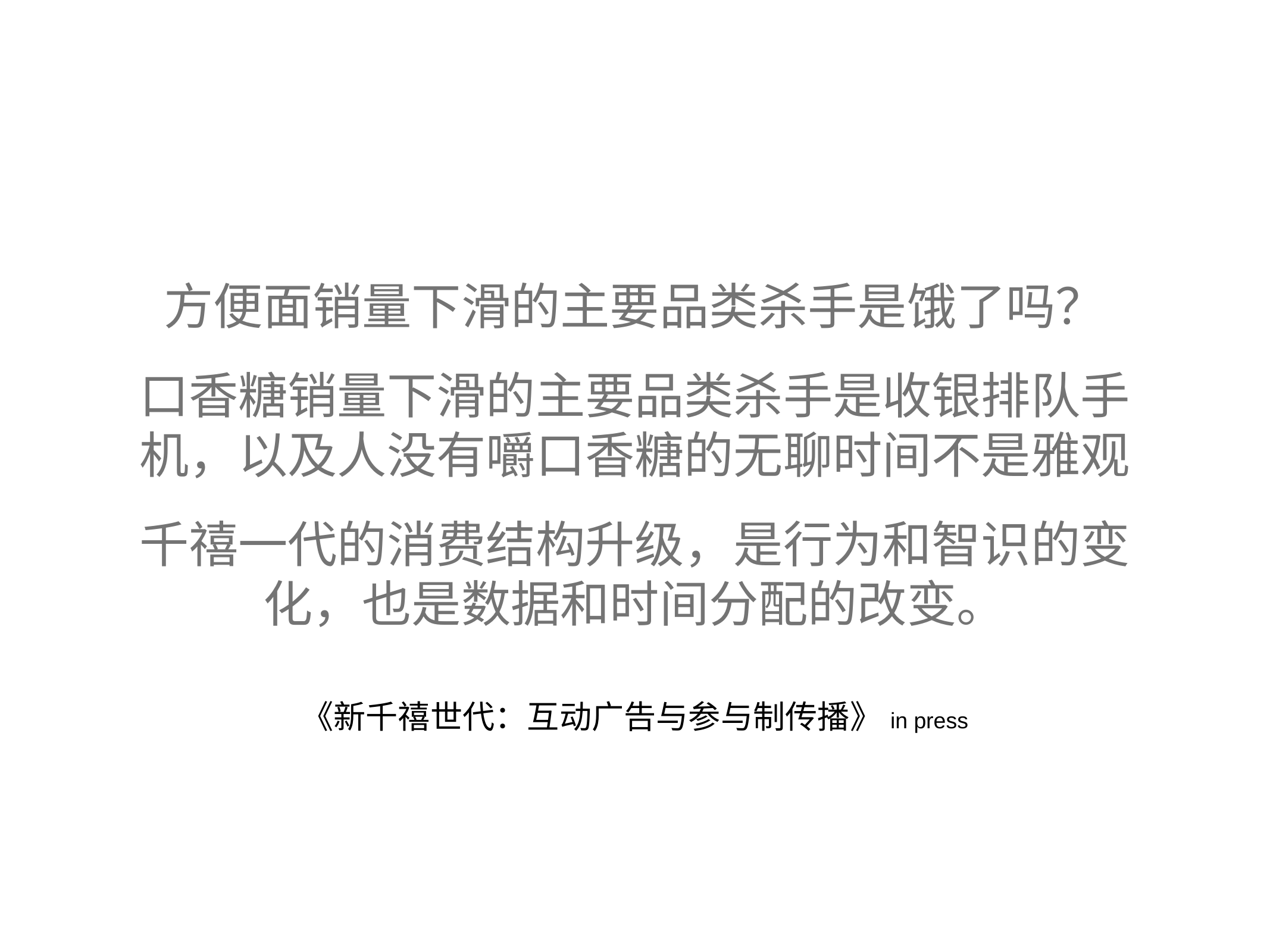

方便面销量下滑的主要品类杀手是饿了吗？
口香糖销量下滑的主要品类杀手是收银排队手机，以及人没有嚼口香糖的无聊时间不是雅观
千禧一代的消费结构升级，是行为和智识的变化，也是数据和时间分配的改变。
《新千禧世代：互动广告与参与制传播》in press